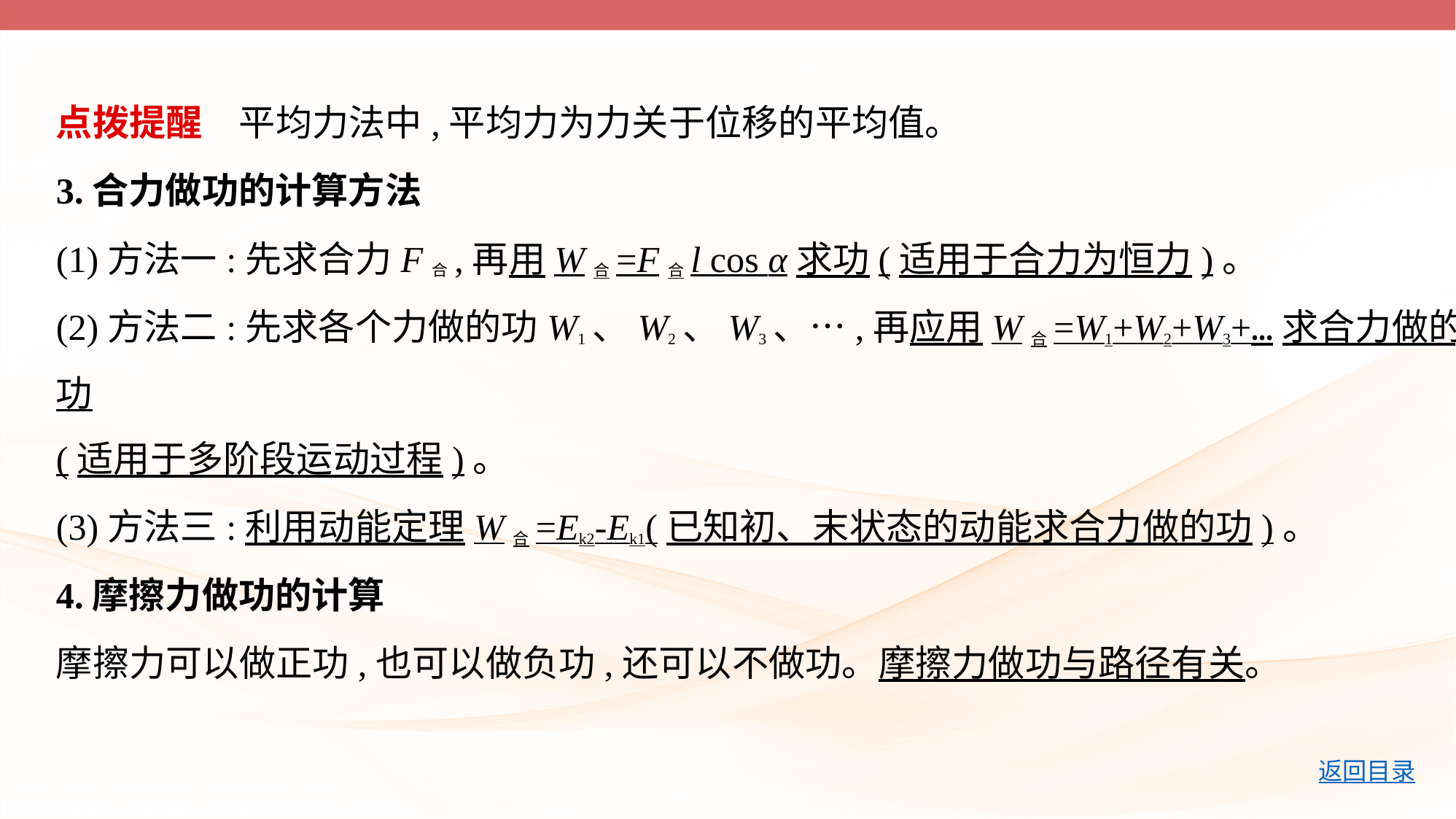

点拨提醒　平均力法中,平均力为力关于位移的平均值。
3.合力做功的计算方法
(1)方法一:先求合力F合,再用W合=F合l cos α求功(适用于合力为恒力)。
(2)方法二:先求各个力做的功W1、W2、W3、…,再应用W合=W1+W2+W3+…求合力做的功
(适用于多阶段运动过程)。
(3)方法三:利用动能定理W合=Ek2-Ek1(已知初、末状态的动能求合力做的功)。
4.摩擦力做功的计算
摩擦力可以做正功,也可以做负功,还可以不做功。摩擦力做功与路径有关。